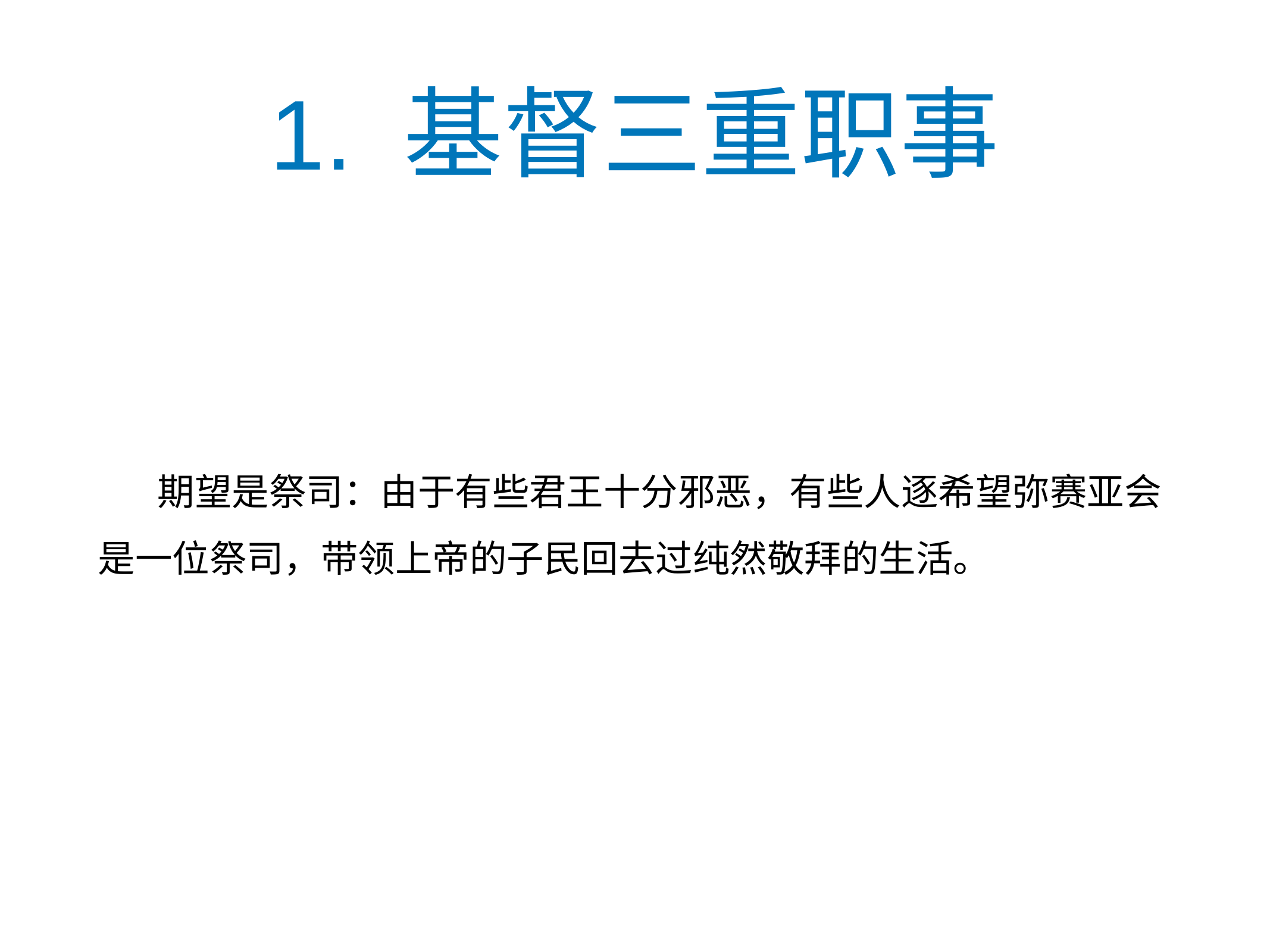

# 1. 基督三重职事
期望是祭司：由于有些君王十分邪恶，有些人逐希望弥赛亚会是一位祭司，带领上帝的子民回去过纯然敬拜的生活。